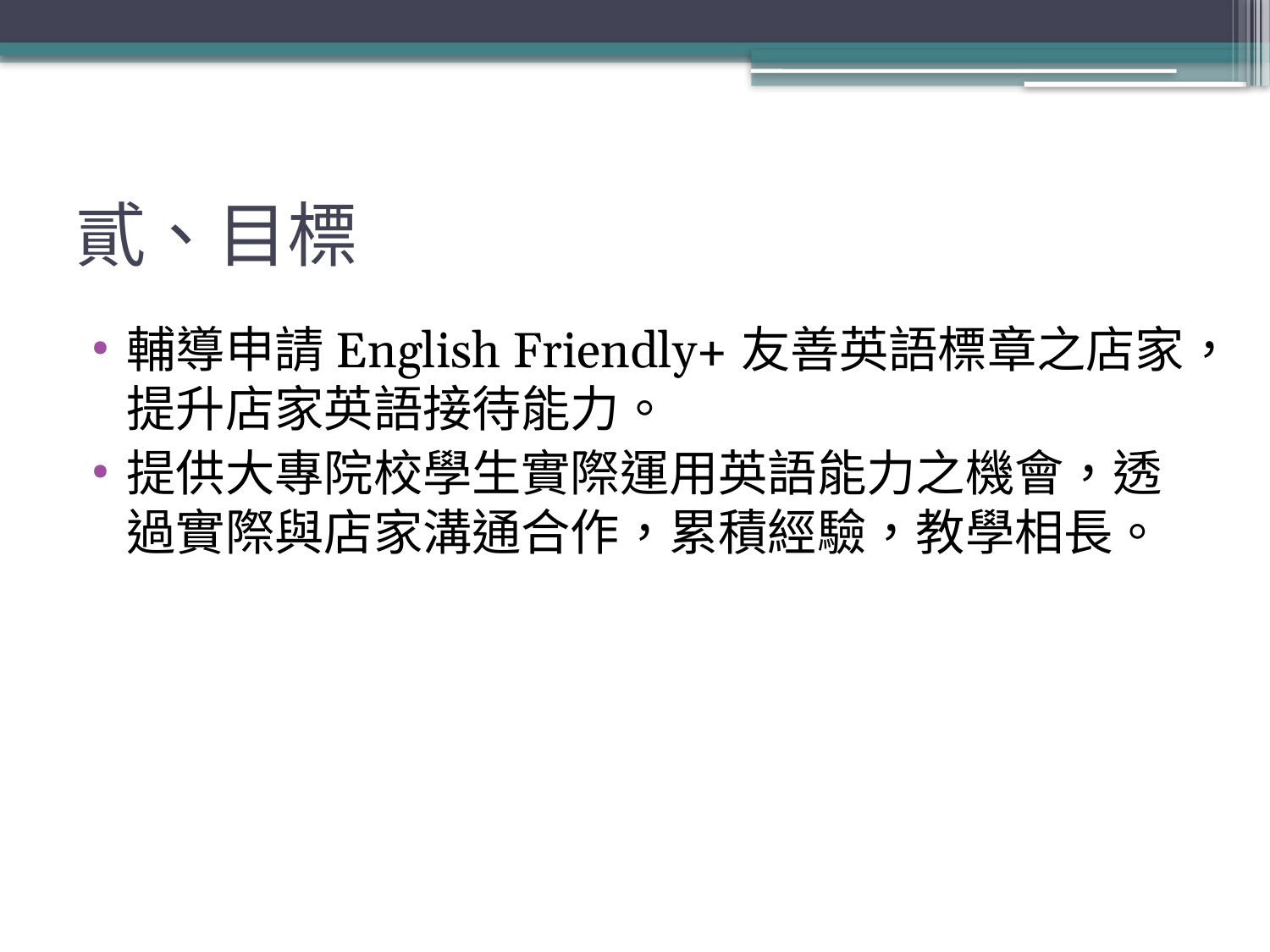

# 貳、目標
輔導申請English Friendly+友善英語標章之店家，提升店家英語接待能力。
提供大專院校學生實際運用英語能力之機會，透過實際與店家溝通合作，累積經驗，教學相長。